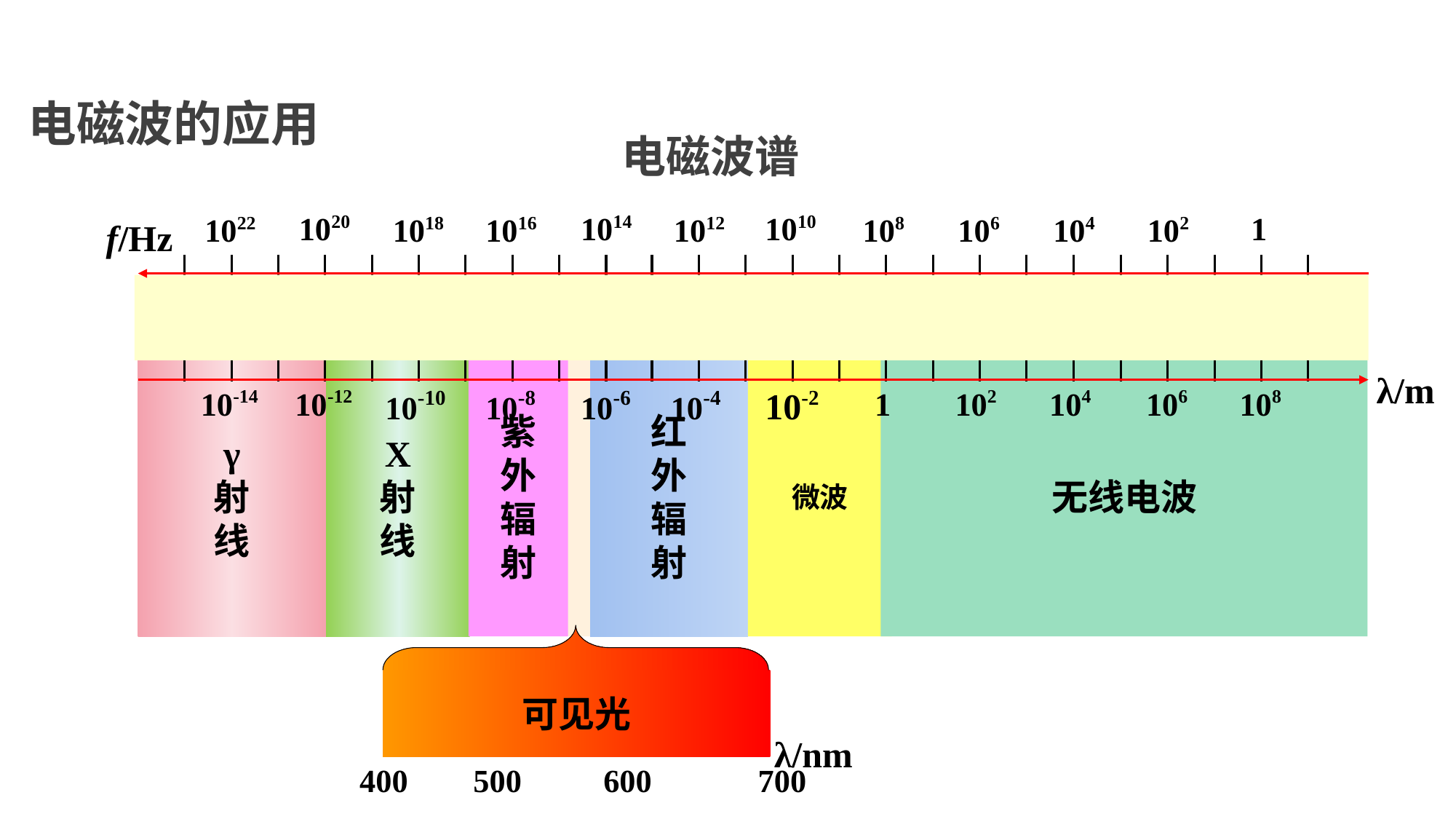

电磁波的应用
电磁波谱
1020
1014
1010
1
1022
1018
1016
1012
108
106
104
102
f/Hz

λ/m
10-14
10-12
10-10
10-8
10-6
10-4
10-2
1
102
104
106
108
γ
射
线
X
射
线
紫
外
辐
射

红
外
辐
射
微波
无线电波

可见光
λ/nm
400        500          600             700